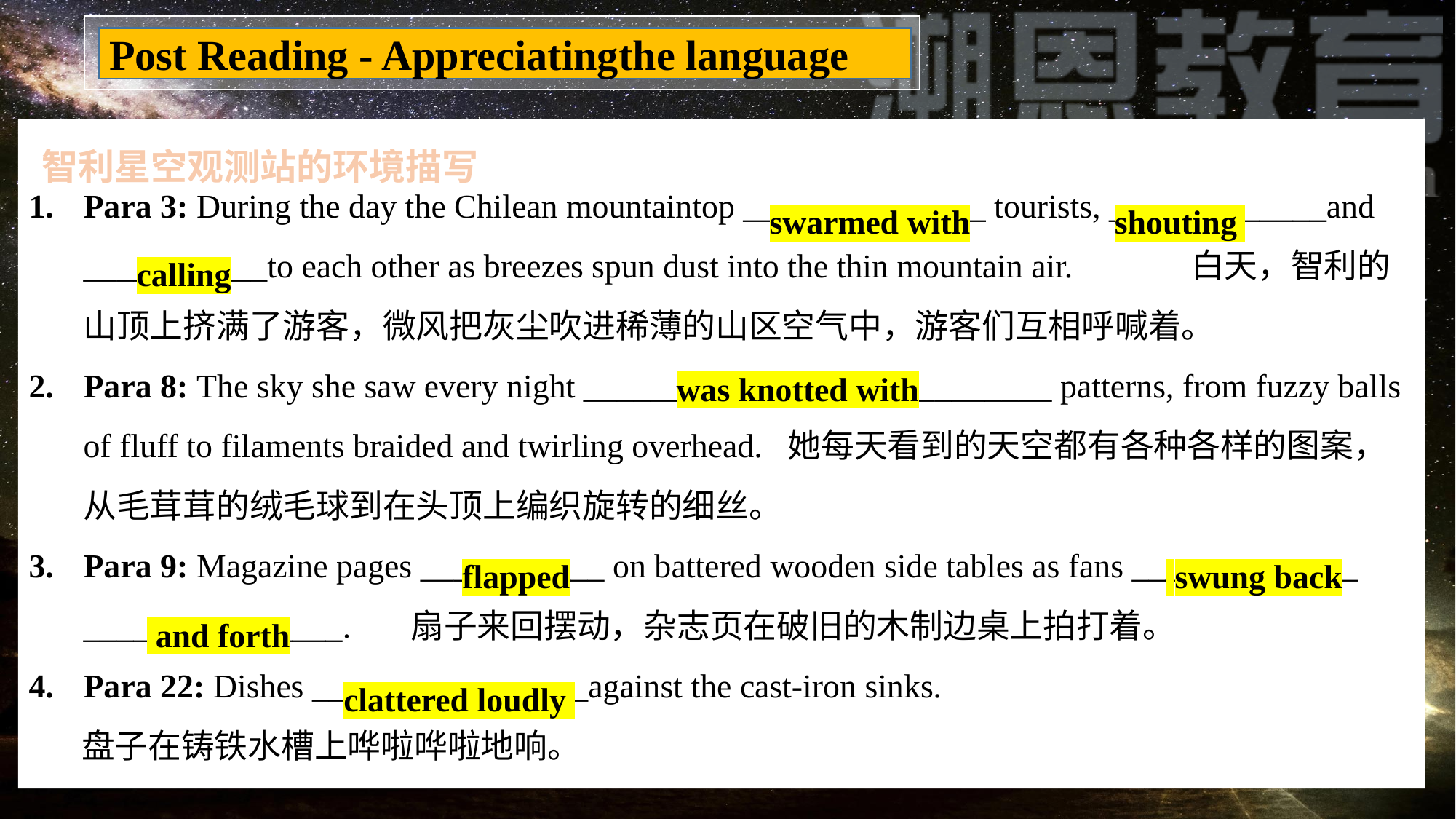

Post Reading - Appreciatingthe language

Para 3: During the day the Chilean mountaintop ______ ________ tourists, _____________and ___________to each other as breezes spun dust into the thin mountain air.	 白天，智利的山顶上挤满了游客，微风把灰尘吹进稀薄的山区空气中，游客们互相呼喊着。
Para 8: The sky she saw every night ________ _________ __________ patterns, from fuzzy balls of fluff to filaments braided and twirling overhead.  她每天看到的天空都有各种各样的图案，从毛茸茸的绒毛球到在头顶上编织旋转的细丝。
Para 9: Magazine pages ___________ on battered wooden side tables as fans ______ _______ _______ ________.	扇子来回摆动，杂志页在破旧的木制边桌上拍打着。
Para 22: Dishes ________ ________against the cast-iron sinks.
      盘子在铸铁水槽上哗啦哗啦地响。
智利星空观测站的环境描写
swarmed with
shouting
calling
was knotted with
flapped
 swung back
 and forth
clattered loudly